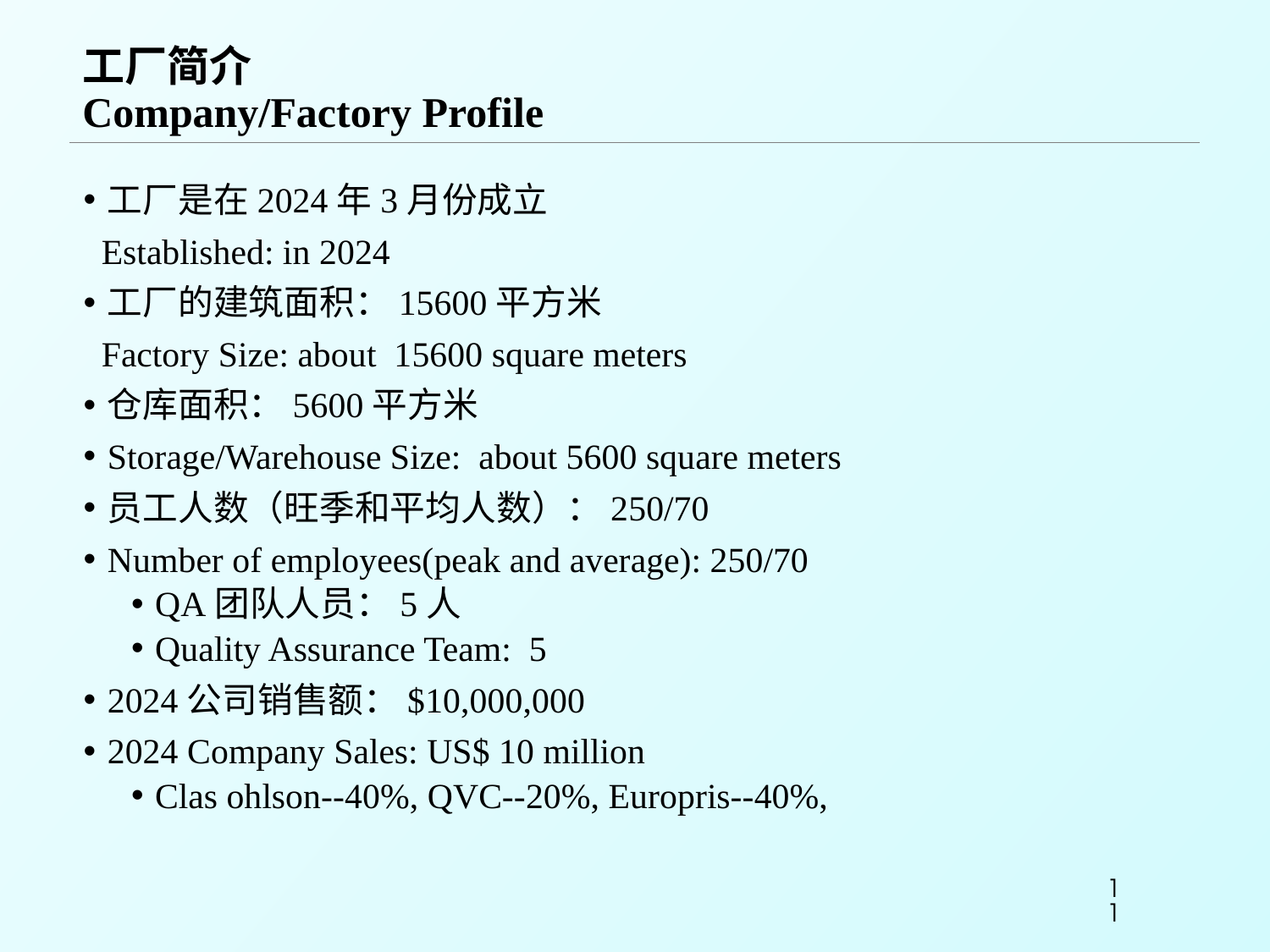

工厂简介
Company/Factory Profile
工厂是在2024年3月份成立
  Established: in 2024
工厂的建筑面积：15600平方米
  Factory Size: about  15600 square meters
仓库面积：5600平方米
Storage/Warehouse Size:  about 5600 square meters
员工人数（旺季和平均人数）：250/70
Number of employees(peak and average): 250/70
QA团队人员：5人
Quality Assurance Team:  5
2024公司销售额：$10,000,000
2024 Company Sales: US$ 10 million
Clas ohlson--40%, QVC--20%, Europris--40%,
11